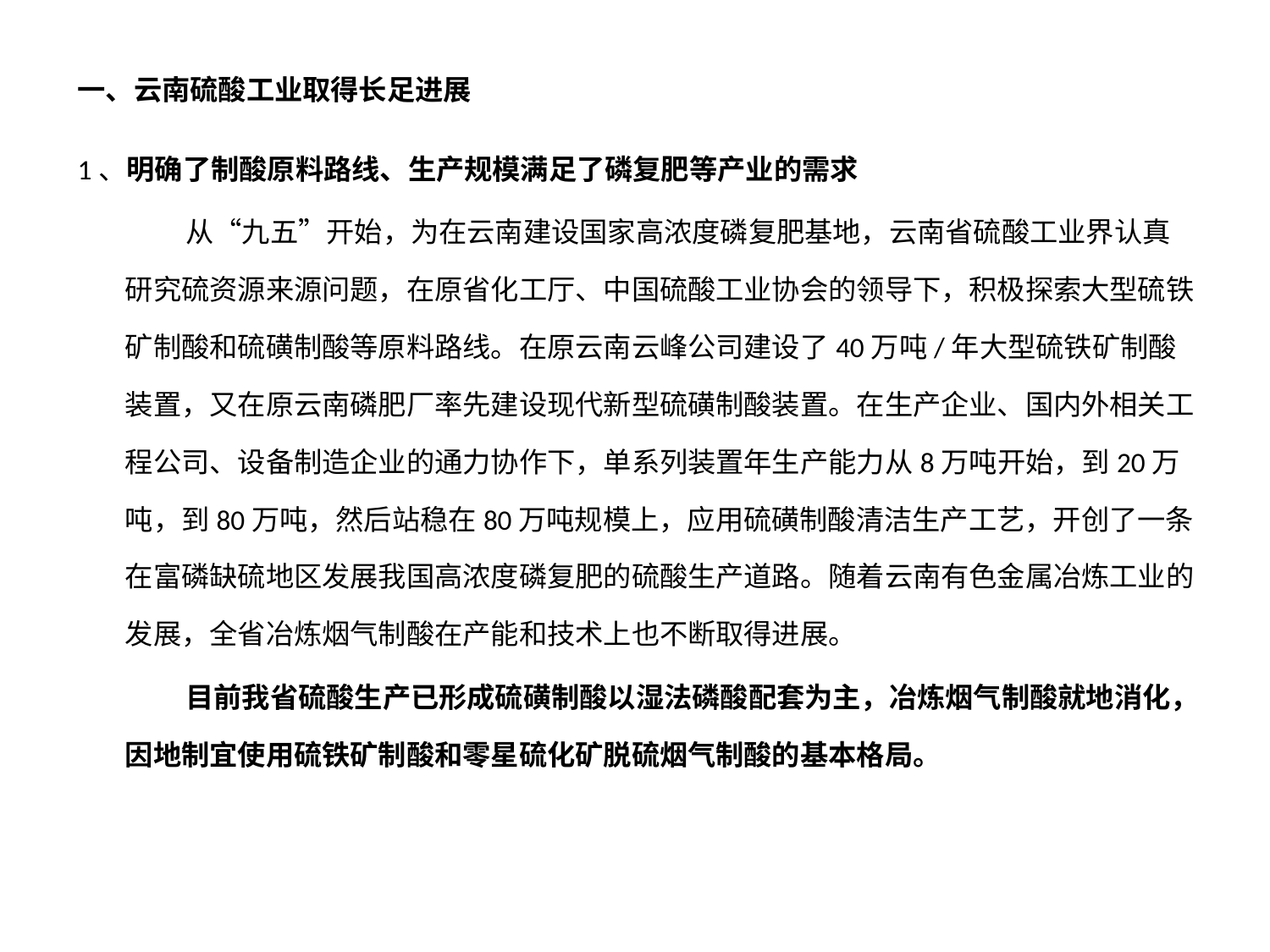

一、云南硫酸工业取得长足进展

1、明确了制酸原料路线、生产规模满足了磷复肥等产业的需求
                从“九五”开始，为在云南建设国家高浓度磷复肥基地，云南省硫酸工业界认真研究硫资源来源问题，在原省化工厅、中国硫酸工业协会的领导下，积极探索大型硫铁矿制酸和硫磺制酸等原料路线。在原云南云峰公司建设了40万吨/年大型硫铁矿制酸装置，又在原云南磷肥厂率先建设现代新型硫磺制酸装置。在生产企业、国内外相关工程公司、设备制造企业的通力协作下，单系列装置年生产能力从8万吨开始，到20万吨，到80万吨，然后站稳在80万吨规模上，应用硫磺制酸清洁生产工艺，开创了一条在富磷缺硫地区发展我国高浓度磷复肥的硫酸生产道路。随着云南有色金属冶炼工业的发展，全省冶炼烟气制酸在产能和技术上也不断取得进展。
                目前我省硫酸生产已形成硫磺制酸以湿法磷酸配套为主，冶炼烟气制酸就地消化，因地制宜使用硫铁矿制酸和零星硫化矿脱硫烟气制酸的基本格局。